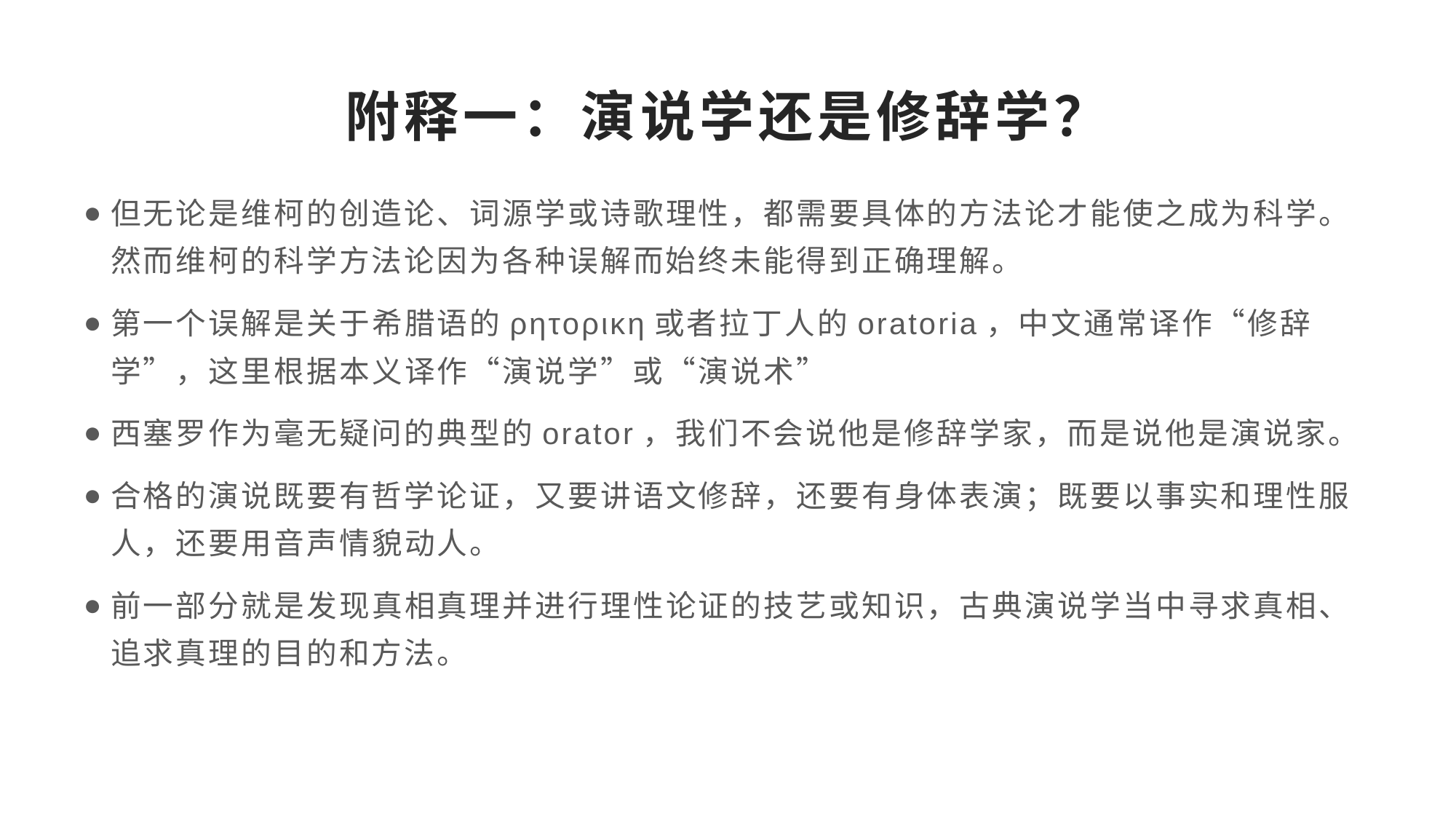

# 附释一：演说学还是修辞学？
但无论是维柯的创造论、词源学或诗歌理性，都需要具体的方法论才能使之成为科学。然而维柯的科学方法论因为各种误解而始终未能得到正确理解。
第一个误解是关于希腊语的ρητορικη或者拉丁人的oratoria，中文通常译作“修辞学”，这里根据本义译作“演说学”或“演说术”
西塞罗作为毫无疑问的典型的orator，我们不会说他是修辞学家，而是说他是演说家。
合格的演说既要有哲学论证，又要讲语文修辞，还要有身体表演；既要以事实和理性服人，还要用音声情貌动人。
前一部分就是发现真相真理并进行理性论证的技艺或知识，古典演说学当中寻求真相、追求真理的目的和方法。